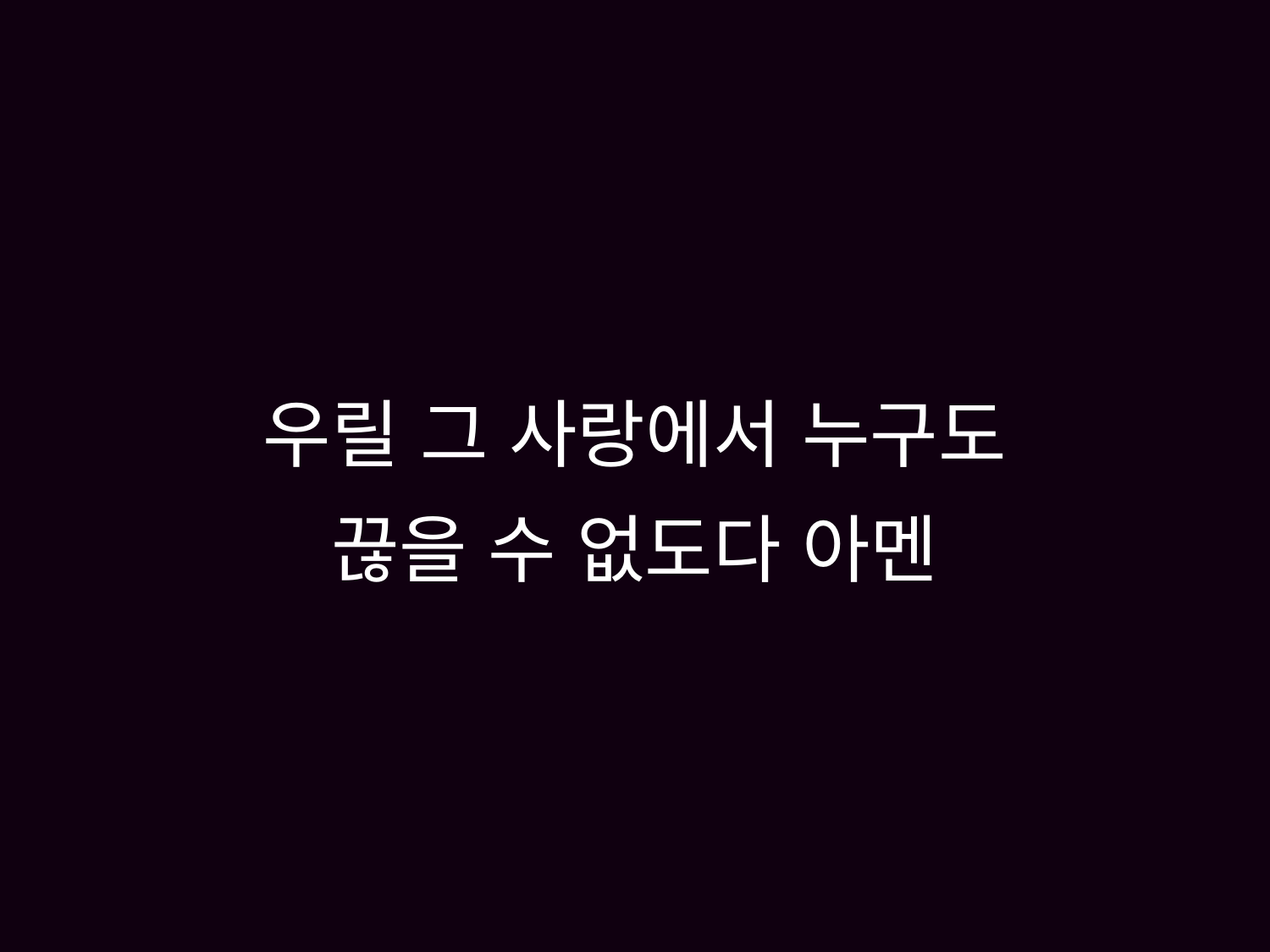

# 우릴 그 사랑에서 누구도 끊을 수 없도다 아멘